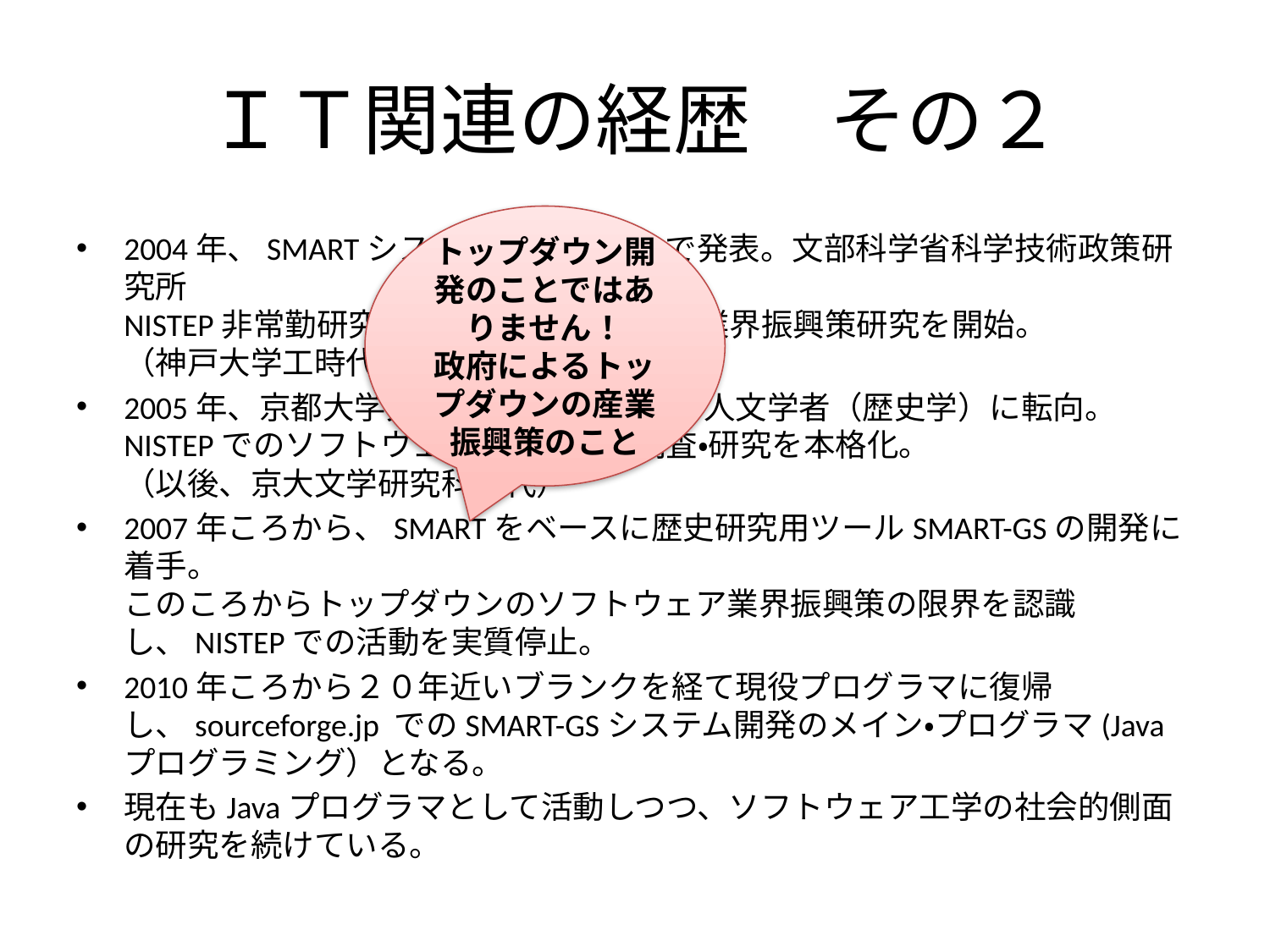

# ＩＴ関連の経歴　その２
トップダウン開発のことではありません！
政府によるトップダウンの産業振興策のこと
2004年、SMARTシステムをUML2004で発表。文部科学省科学技術政策研究所
NISTEP非常勤研究員就任。ソフトウェア業界振興策研究を開始。
（神戸大学工時代）
2005年、京都大学文学研究科教授就任。人文学者（歴史学）に転向。
NISTEPでのソフトウェア人材育成の調査・研究を本格化。
（以後、京大文学研究科時代）
2007年ころから、SMARTをベースに歴史研究用ツールSMART-GSの開発に着手。
このころからトップダウンのソフトウェア業界振興策の限界を認識し、NISTEPでの活動を実質停止。
2010年ころから２０年近いブランクを経て現役プログラマに復帰し、sourceforge.jp でのSMART-GSシステム開発のメイン・プログラマ(Javaプログラミング）となる。
現在もJavaプログラマとして活動しつつ、ソフトウェア工学の社会的側面の研究を続けている。